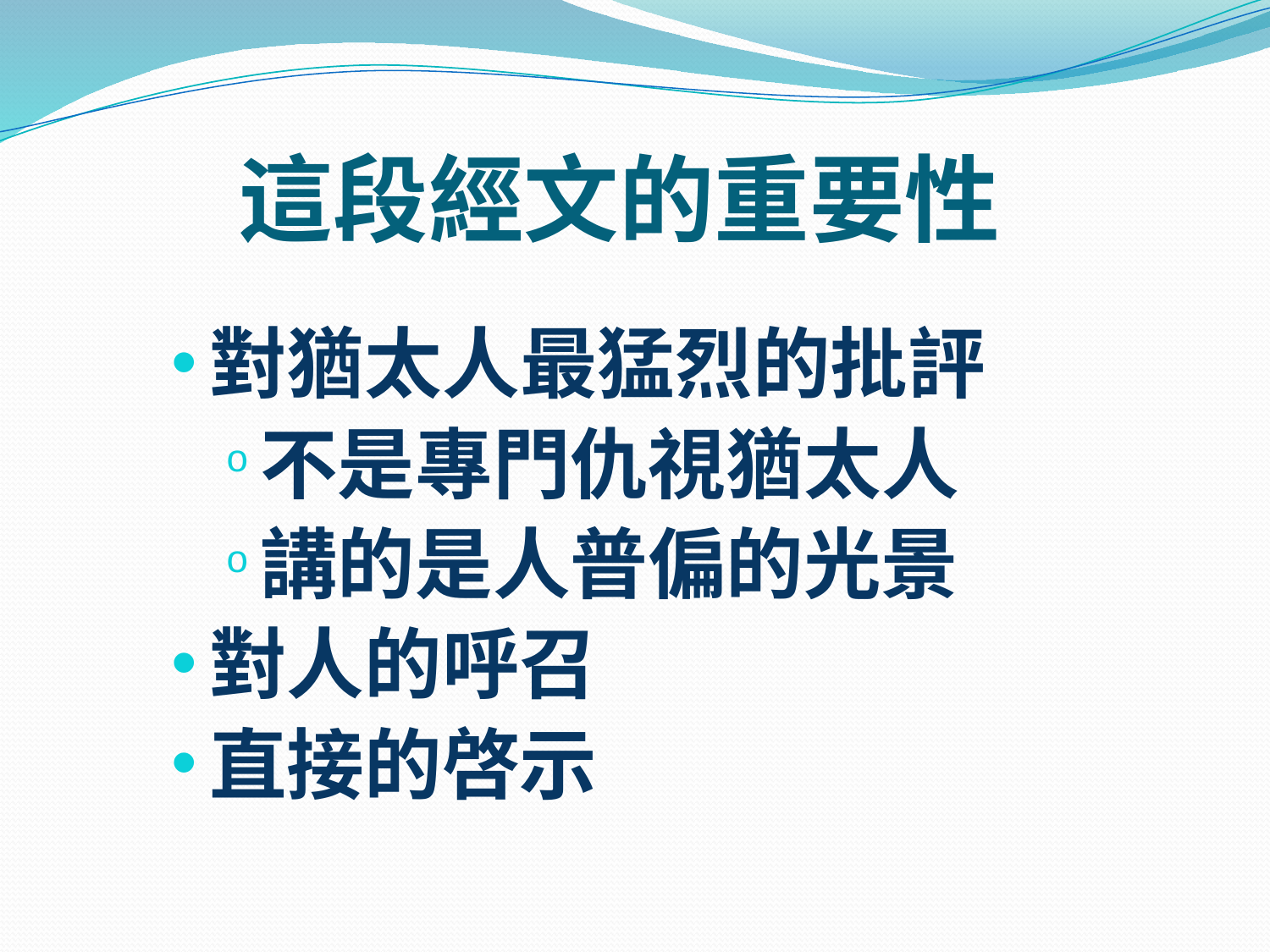

# 這段經文的重要性
對猶太人最猛烈的批評
不是專門仇視猶太人
講的是人普偏的光景
對人的呼召
直接的啓示